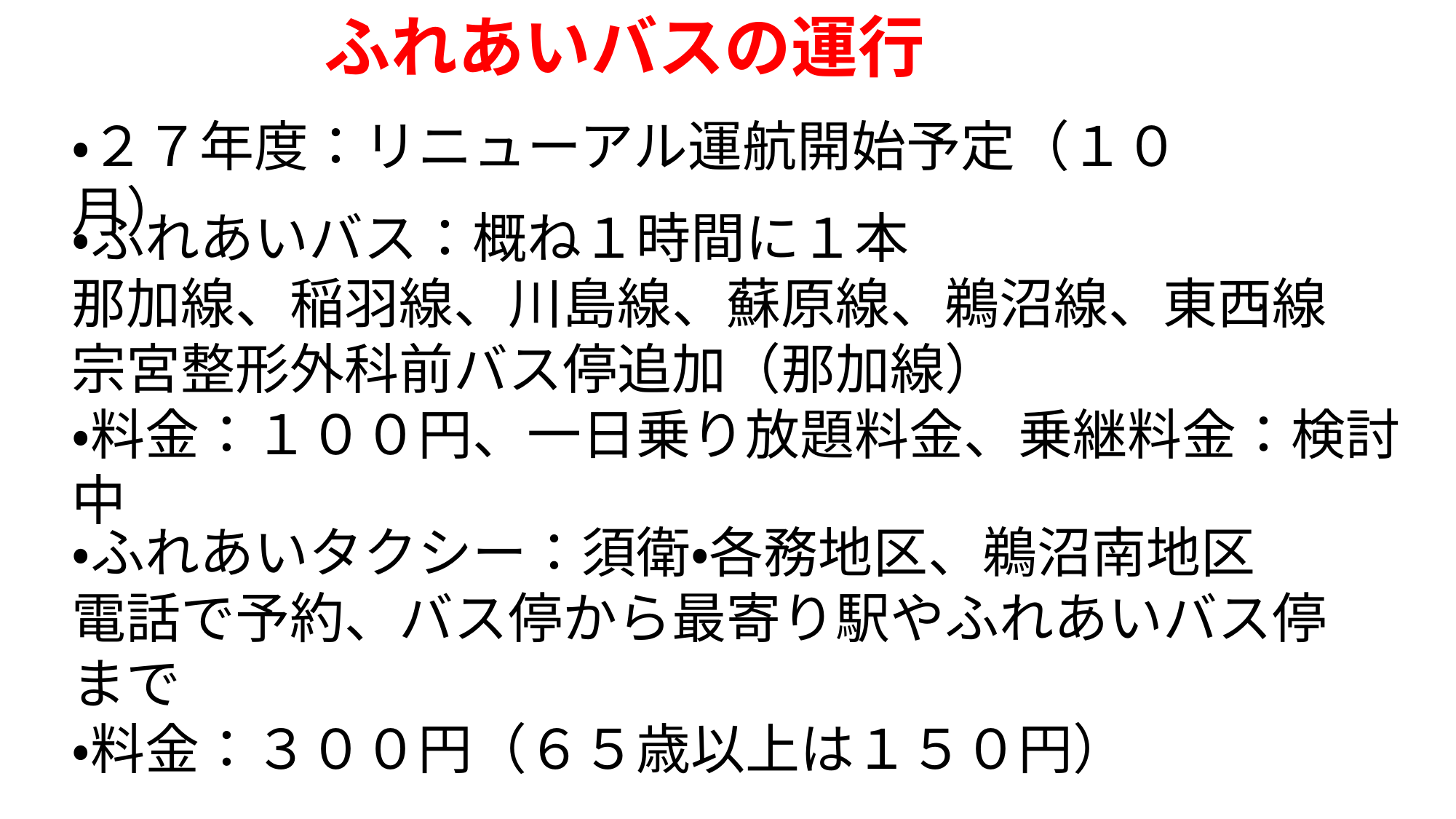

ふれあいバスの運行
・２７年度：リニューアル運航開始予定（１０月）
・ふれあいバス：概ね１時間に１本
那加線、稲羽線、川島線、蘇原線、鵜沼線、東西線
宗宮整形外科前バス停追加（那加線）
・料金：１００円、一日乗り放題料金、乗継料金：検討中
・ふれあいタクシー：須衛・各務地区、鵜沼南地区
電話で予約、バス停から最寄り駅やふれあいバス停まで
・料金：３００円（６５歳以上は１５０円）